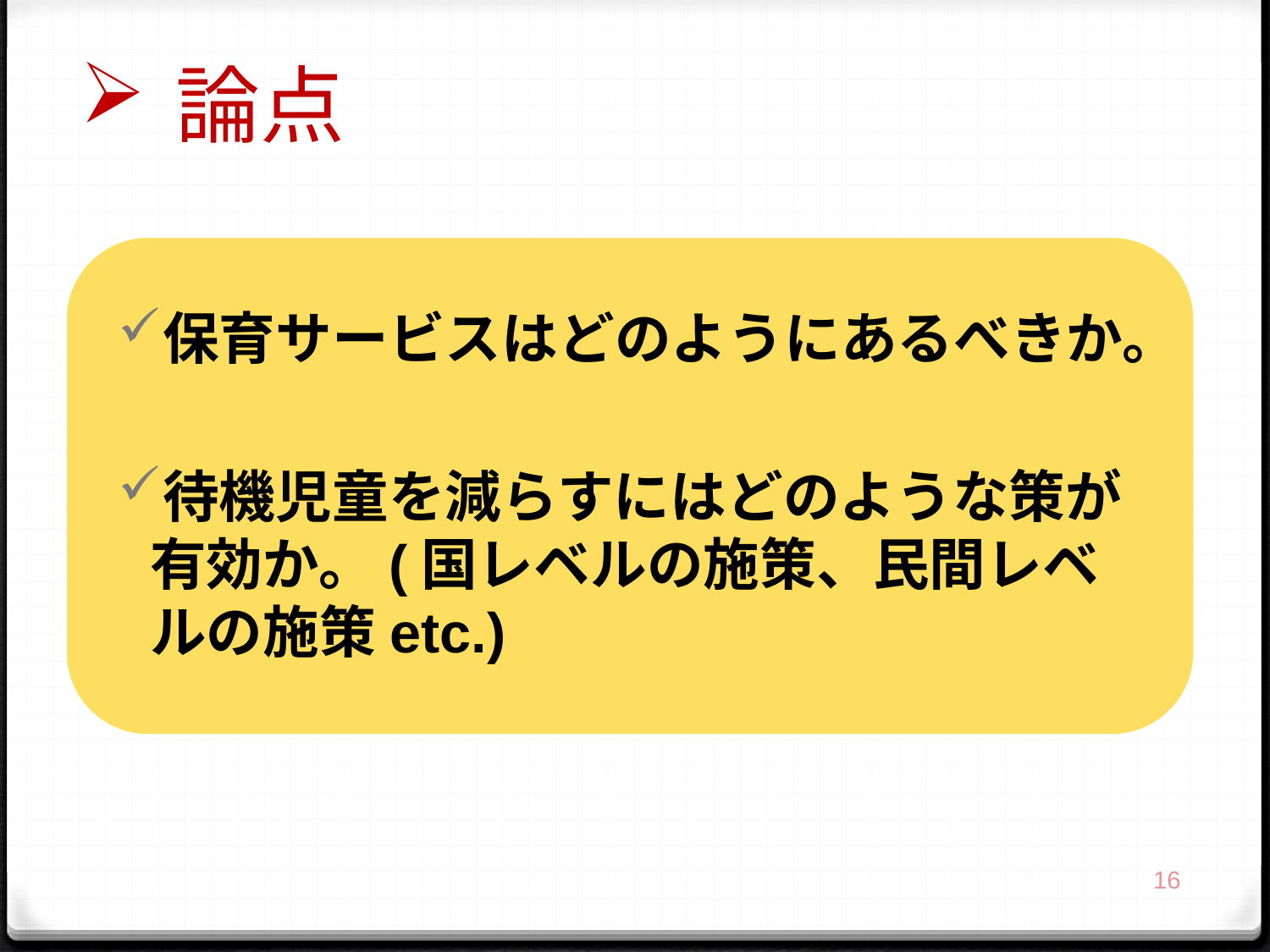

# 論点

保育サービスはどのようにあるべきか。

待機児童を減らすにはどのような策が有効か。(国レベルの施策、民間レベルの施策etc.)
16